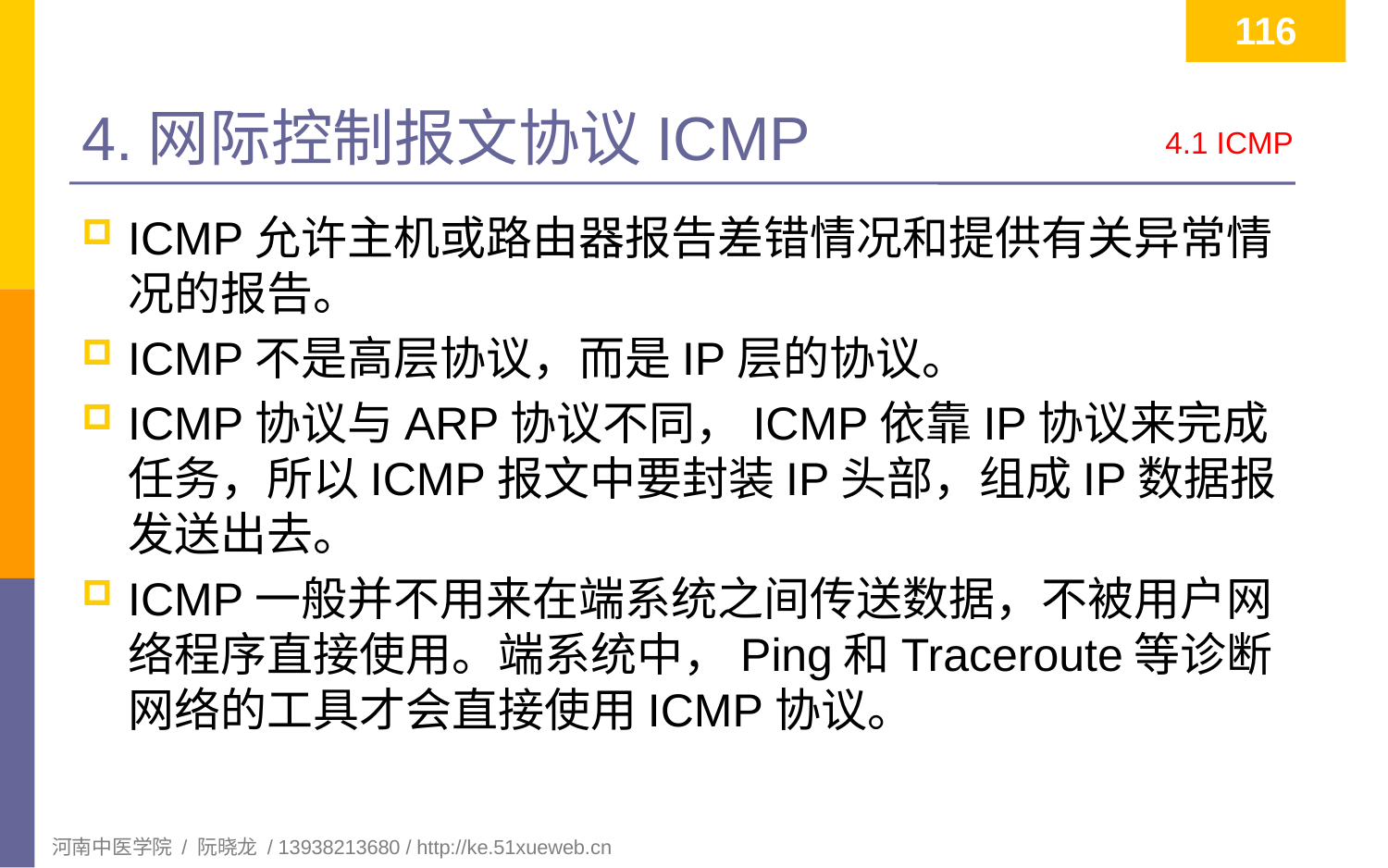

116
# 4.网际控制报文协议ICMP
4.1 ICMP
ICMP允许主机或路由器报告差错情况和提供有关异常情况的报告。
ICMP不是高层协议，而是IP层的协议。
ICMP协议与ARP协议不同，ICMP依靠IP协议来完成任务，所以ICMP报文中要封装IP头部，组成IP数据报发送出去。
ICMP一般并不用来在端系统之间传送数据，不被用户网络程序直接使用。端系统中，Ping和Traceroute等诊断网络的工具才会直接使用ICMP协议。